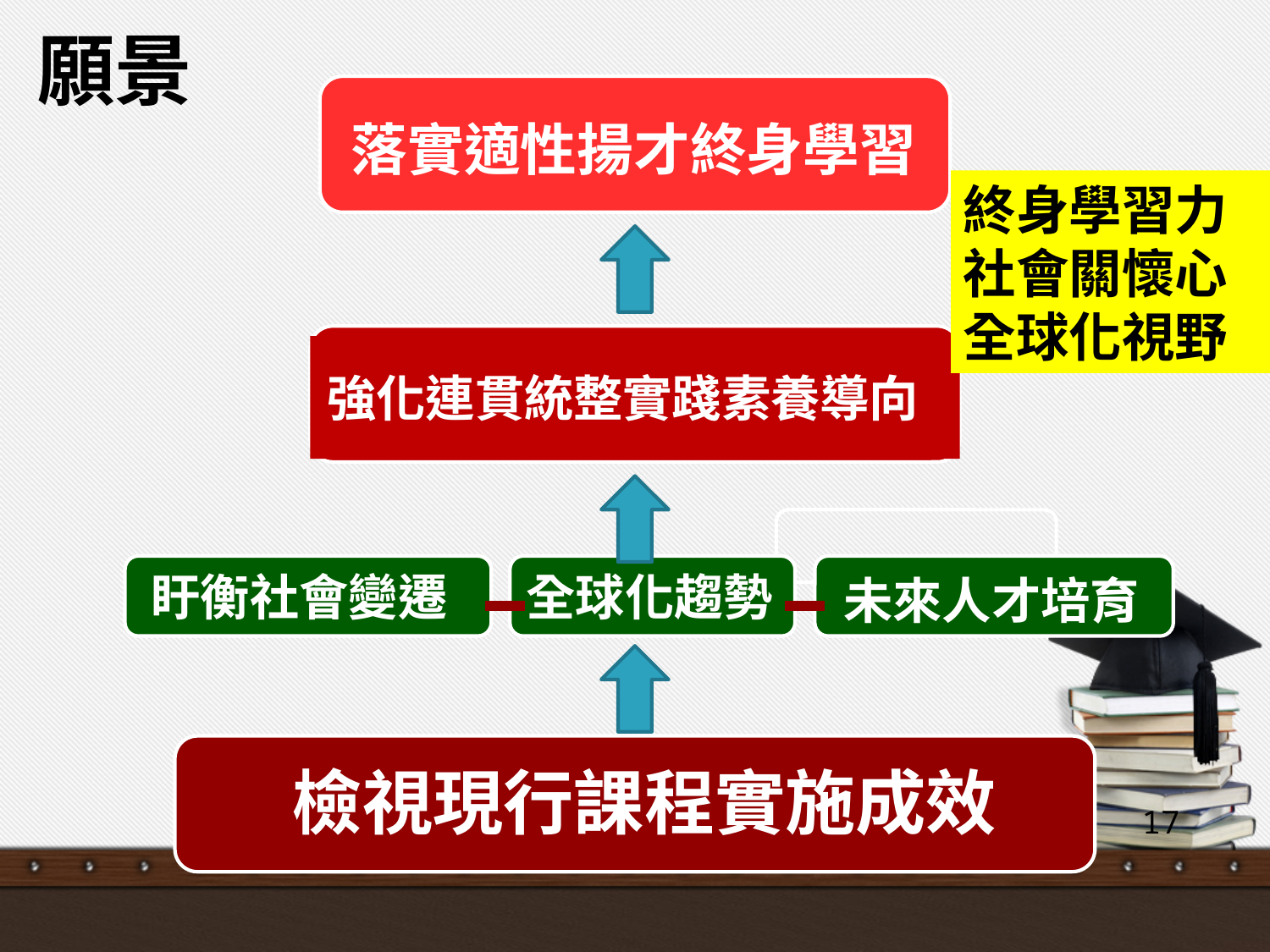

願景

落實適性揚才終身學習
終身學習力
社會關懷心
全球化視野

強化連貫統整實踐素養導向
檢視現行課程實施成效

盱衡社會變遷
全球化趨勢

未來人才培育

檢視現行課程實施成效
17